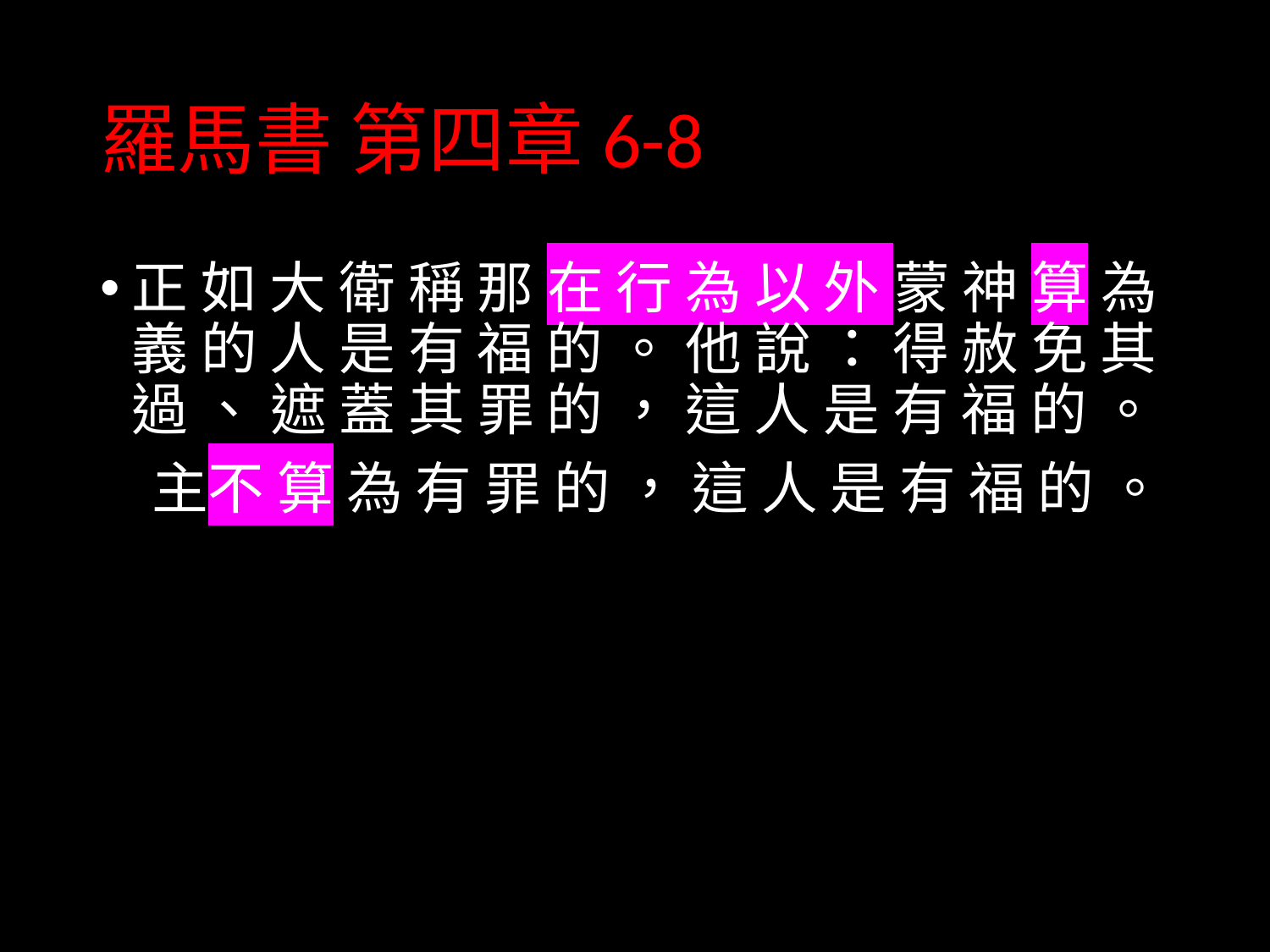

# 羅馬書 第四章6-8
正 如 大 衛 稱 那 在 行 為 以 外 蒙 神 算 為 義 的 人 是 有 福 的 。 他 說 ： 得 赦 免 其 過 、 遮 蓋 其 罪 的 ， 這 人 是 有 福 的 。
   主不 算 為 有 罪 的 ， 這 人 是 有 福 的 。